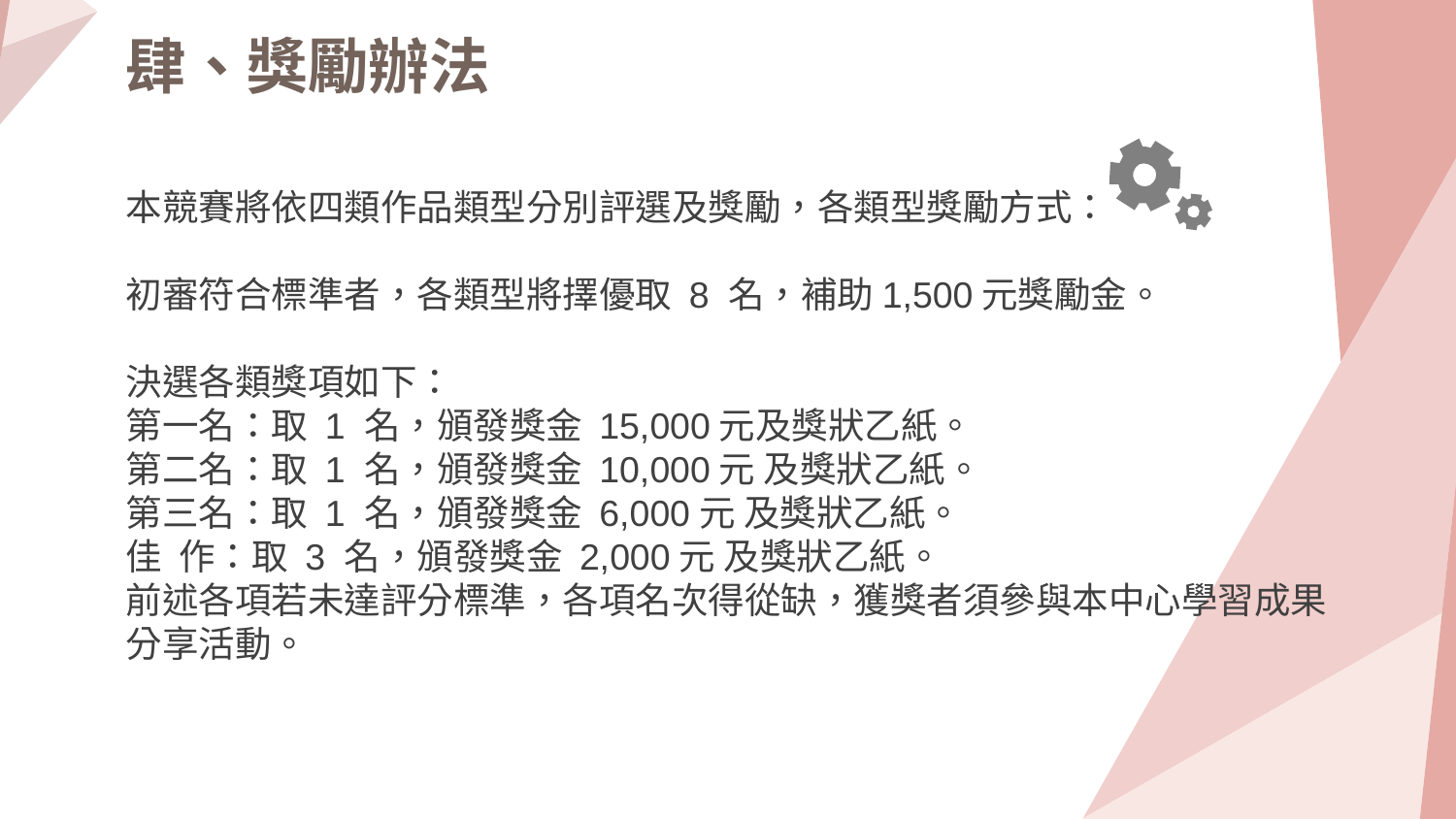

肆、獎勵辦法

本競賽將依四類作品類型分別評選及獎勵，各類型獎勵方式：

初審符合標準者，各類型將擇優取 8 名，補助1,500元獎勵金。

決選各類獎項如下：
第一名：取 1 名，頒發獎金 15,000元及獎狀乙紙。
第二名：取 1 名，頒發獎金 10,000元 及獎狀乙紙。
第三名：取 1 名，頒發獎金 6,000元 及獎狀乙紙。
佳  作：取 3 名，頒發獎金 2,000元 及獎狀乙紙。
前述各項若未達評分標準，各項名次得從缺，獲獎者須參與本中心學習成果分享活動。